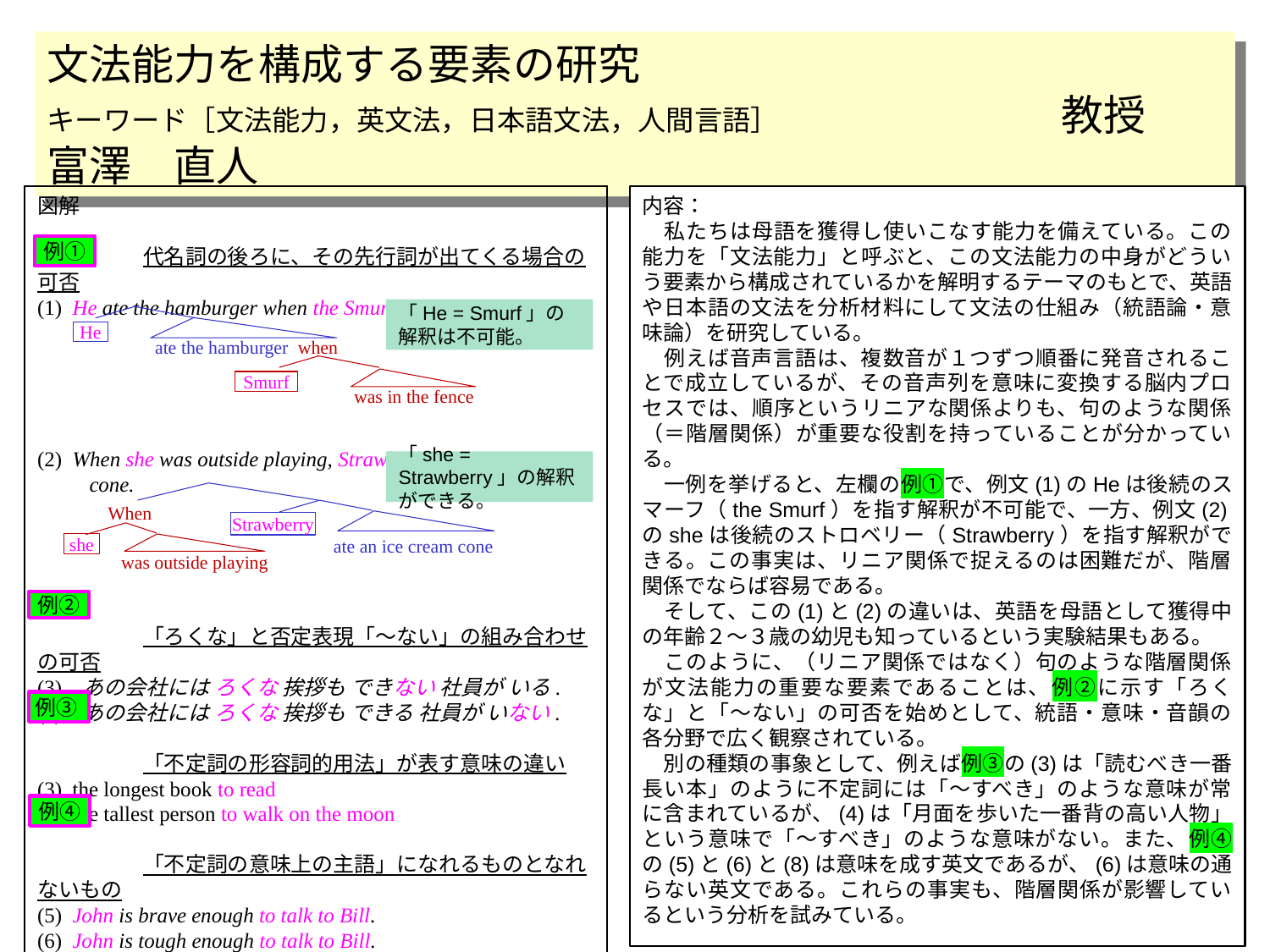

文法能力を構成する要素の研究
キーワード［文法能力，英文法，日本語文法，人間言語］　　　　　　　教授　富澤　直人
図解

　　　　　代名詞の後ろに、その先行詞が出てくる場合の可否
(1)  He ate the hamburger when the Smurf was in the fence.

(2)  When she was outside playing, Strawberry ate an ice cream
　　 cone.

　　　　　「ろくな」と否定表現「～ない」の組み合わせの可否
(3)   あの会社には ろくな 挨拶も できない 社員が いる.
(4) *あの会社には ろくな 挨拶も できる 社員が いない.

　　　　　「不定詞の形容詞的用法」が表す意味の違い
(3)  the longest book to read
(4)  the tallest person to walk on the moon

　　　　　「不定詞の意味上の主語」になれるものとなれないもの
(5)  John is brave enough to talk to Bill.
(6)  John is tough enough to talk to Bill.
(7) *John is tough to talk to Bill.
(8)  Bill is tough (for John) to talk to.
内容：
　私たちは母語を獲得し使いこなす能力を備えている。この能力を「文法能力」と呼ぶと、この文法能力の中身がどういう要素から構成されているかを解明するテーマのもとで、英語や日本語の文法を分析材料にして文法の仕組み（統語論・意味論）を研究している。
　例えば音声言語は、複数音が１つずつ順番に発音されることで成立しているが、その音声列を意味に変換する脳内プロセスでは、順序というリニアな関係よりも、句のような関係（＝階層関係）が重要な役割を持っていることが分かっている。
　一例を挙げると、左欄の例①で、例文(1)のHeは後続のスマーフ（the Smurf）を指す解釈が不可能で、一方、例文(2)のsheは後続のストロベリー（Strawberry）を指す解釈ができる。この事実は、リニア関係で捉えるのは困難だが、階層関係でならば容易である。
　そして、この(1)と(2)の違いは、英語を母語として獲得中の年齢２～３歳の幼児も知っているという実験結果もある。
　このように、（リニア関係ではなく）句のような階層関係が文法能力の重要な要素であることは、例②に示す「ろくな」と「～ない」の可否を始めとして、統語・意味・音韻の各分野で広く観察されている。
　別の種類の事象として、例えば例③の(3)は「読むべき一番長い本」のように不定詞には「～すべき」のような意味が常に含まれているが、(4)は「月面を歩いた一番背の高い人物」という意味で「～すべき」のような意味がない。また、例④の(5)と(6)と(8)は意味を成す英文であるが、(6)は意味の通らない英文である。これらの事実も、階層関係が影響しているという分析を試みている。

アピールポイント：
人間言語には（人工言語にはない）階層関係の特性があります。英語や日本語の文法分析から文法の根源的要素を探り、人間が普遍的に備えている文法能力の理解に向けて研究を行っています。
例①
「He = Smurf」の解釈は不可能。

He
ate the hamburger  when

Smurf
was in the fence
「she = Strawberry」の解釈ができる。

Strawberry
ate an ice cream cone
When
she

was outside playing
例②
例③
例④